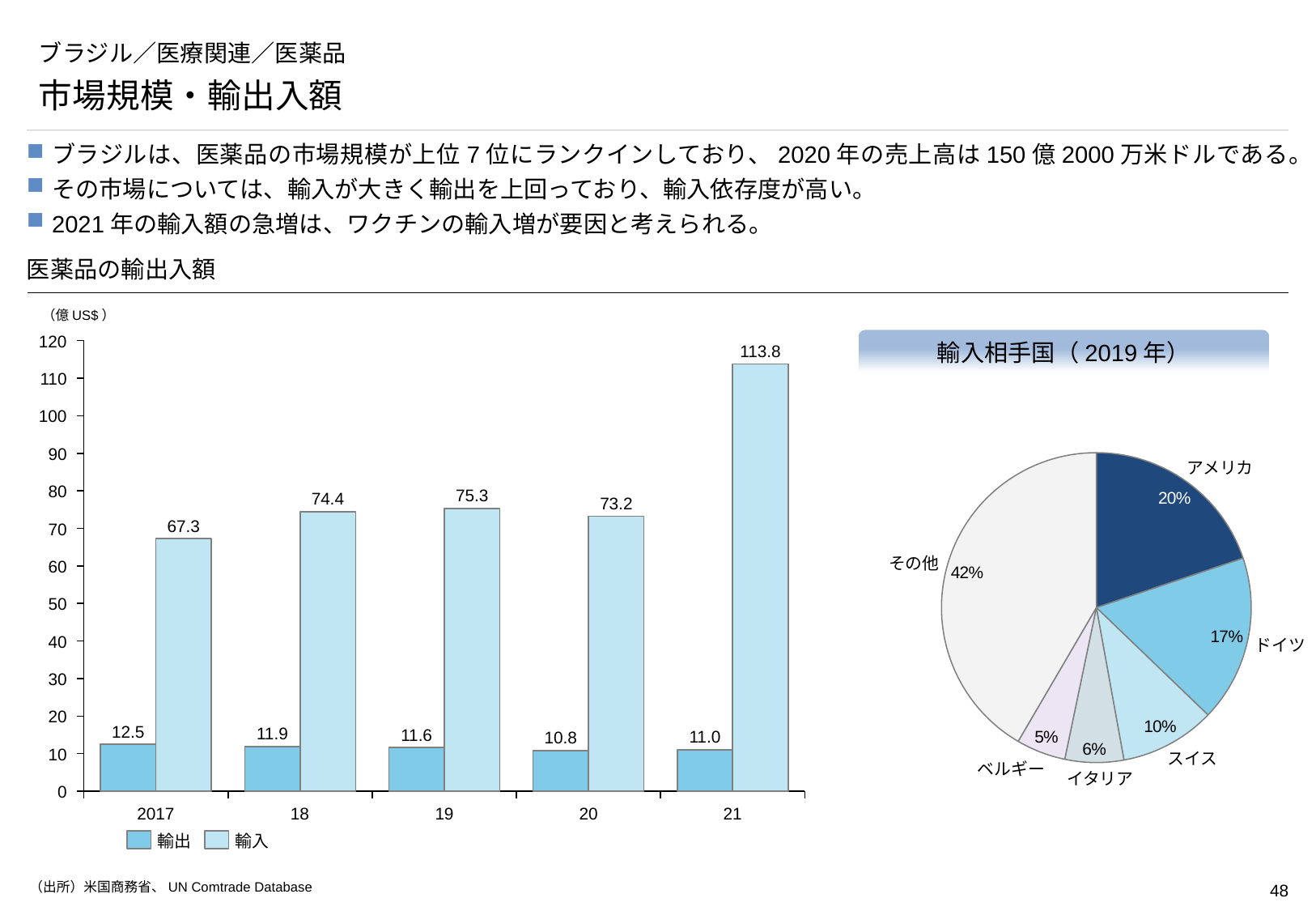

# ブラジル／医療関連／医薬品
市場規模・輸出入額
ブラジルは、医薬品の市場規模が上位7位にランクインしており、2020年の売上高は150億2000万米ドルである。
その市場については、輸入が大きく輸出を上回っており、輸入依存度が高い。
2021年の輸入額の急増は、ワクチンの輸入増が要因と考えられる。
医薬品の輸出入額
（億US$）

### Chart

| Category |  |  |
|---|---|---|
輸入相手国（2019年）
120
113.8
110
100

### Chart

| Category |  |
|---|---|
90
アメリカ
80
75.3
74.4
73.2
67.3
70
その他
60
50
40
ドイツ
30
20
12.5
11.9
11.6
11.0
10.8
10
スイス
ベルギー
イタリア
0
2017
18
19
20
21
輸出
輸入

（出所）米国商務省、UN Comtrade Database